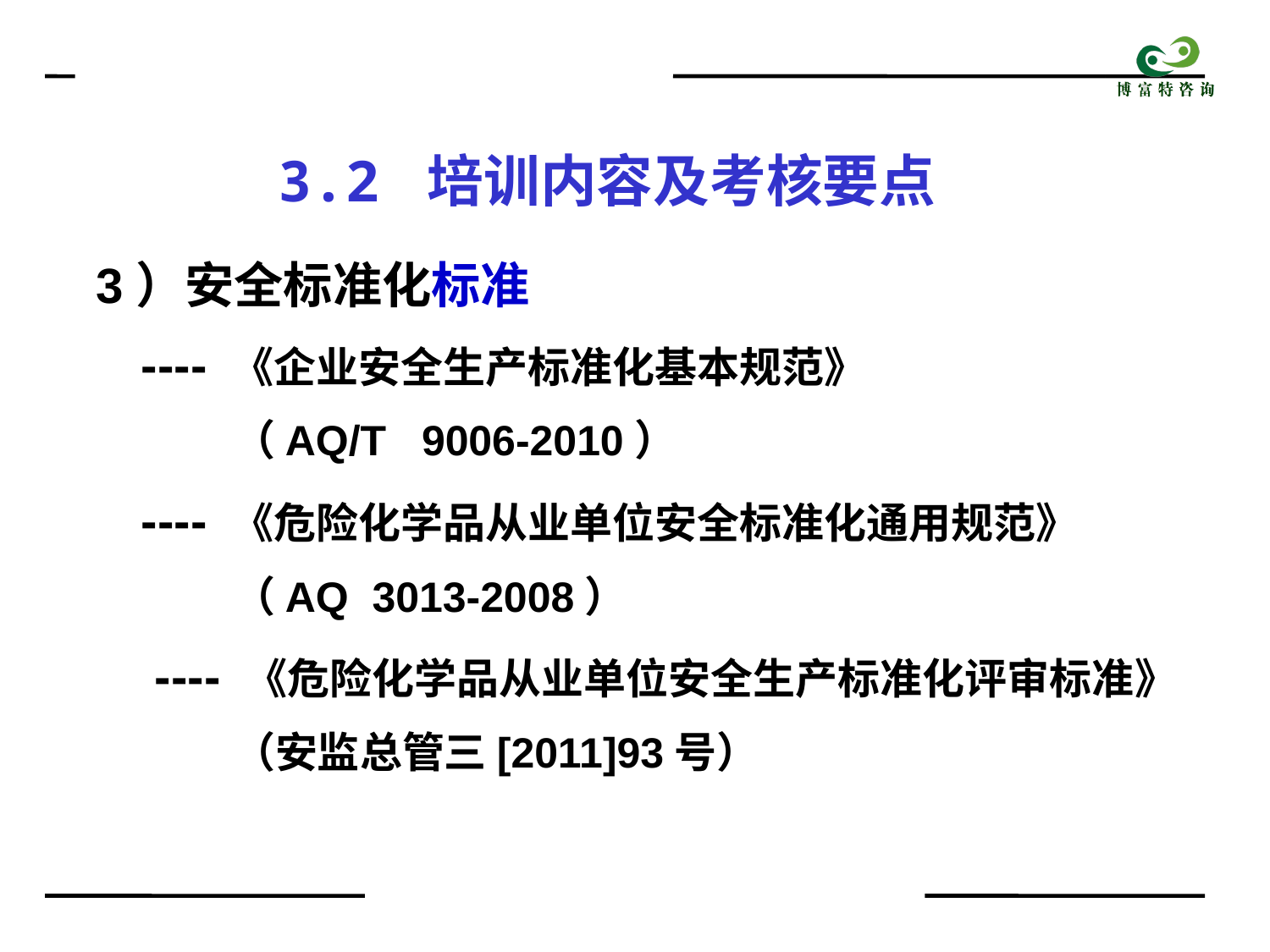

3.2 培训内容及考核要点
3）安全标准化标准
 ---- 《企业安全生产标准化基本规范》
          （AQ/T   9006-2010）
 ---- 《危险化学品从业单位安全标准化通用规范》
          （AQ  3013-2008）
  ---- 《危险化学品从业单位安全生产标准化评审标准》
          （安监总管三[2011]93号）